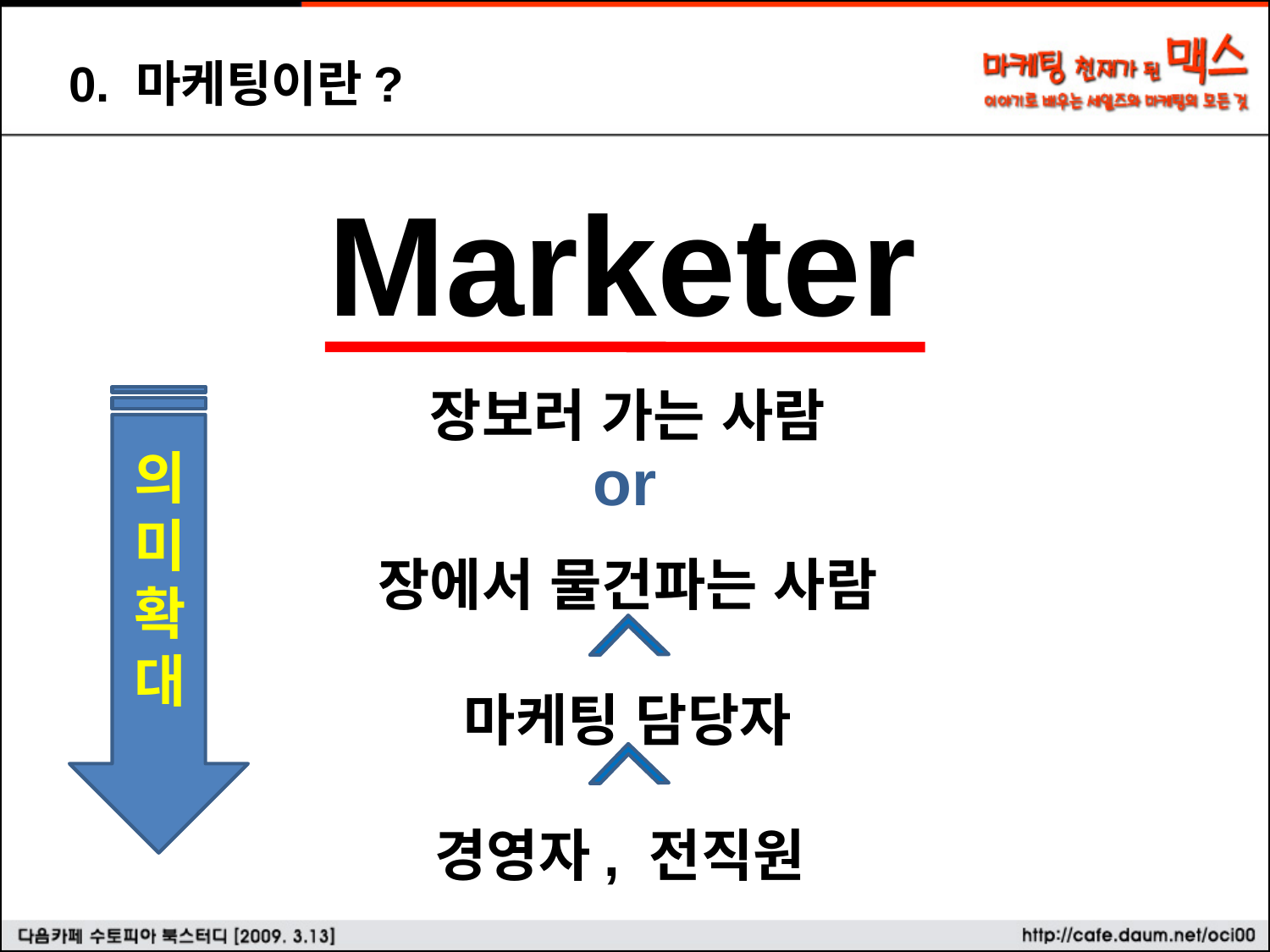

0. 마케팅이란?
Marketer
장보러 가는 사람
장에서 물건파는 사람
마케팅 담당자
경영자, 전직원
or
의
미
확
대